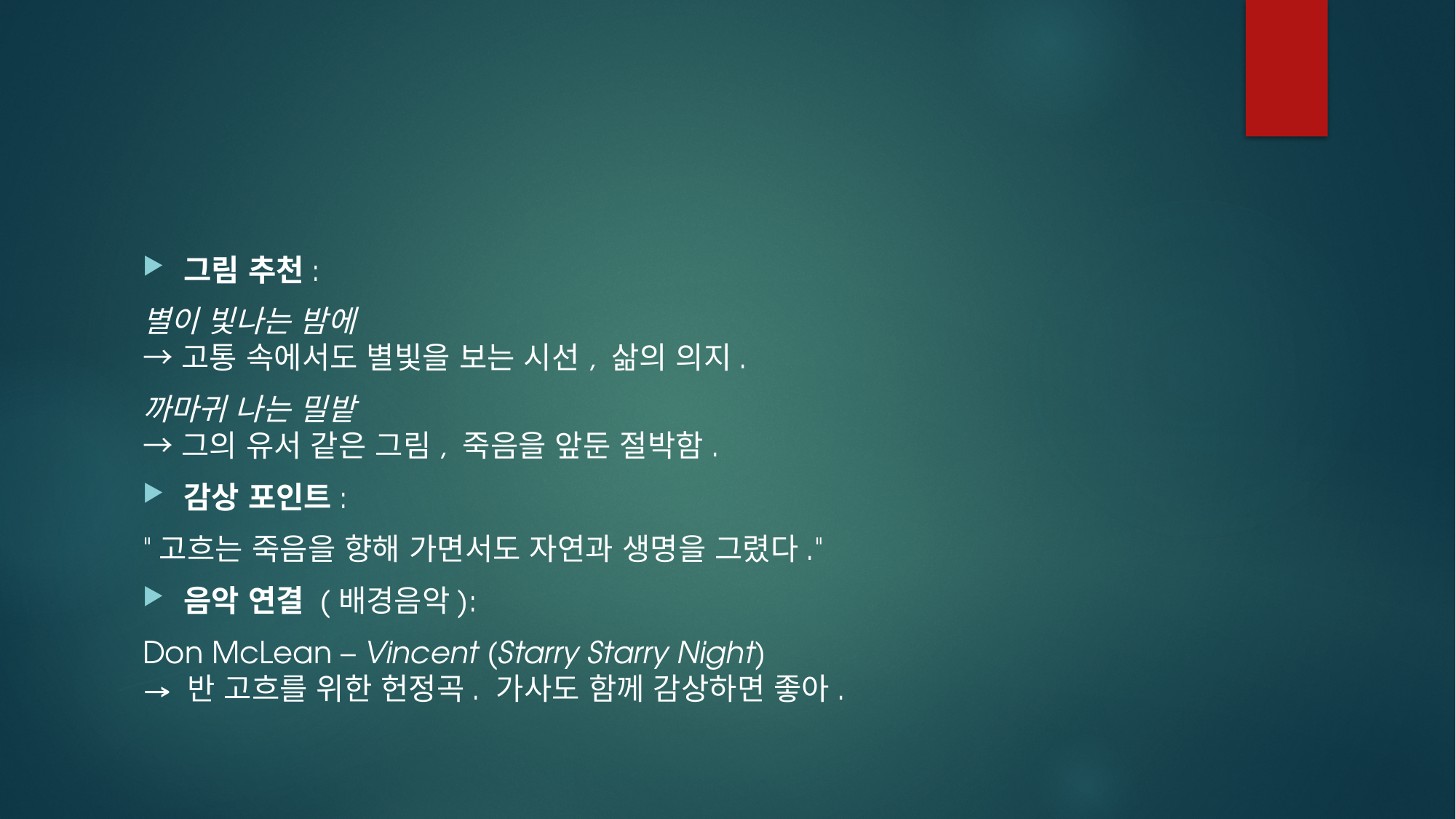

#
그림 추천:
별이 빛나는 밤에
→ 고통 속에서도 별빛을 보는 시선, 삶의 의지.
까마귀 나는 밀밭
→ 그의 유서 같은 그림, 죽음을 앞둔 절박함.
감상 포인트:
"고흐는 죽음을 향해 가면서도 자연과 생명을 그렸다."
음악 연결 (배경음악):
Don McLean – Vincent (Starry Starry Night)
→ 반 고흐를 위한 헌정곡. 가사도 함께 감상하면 좋아.